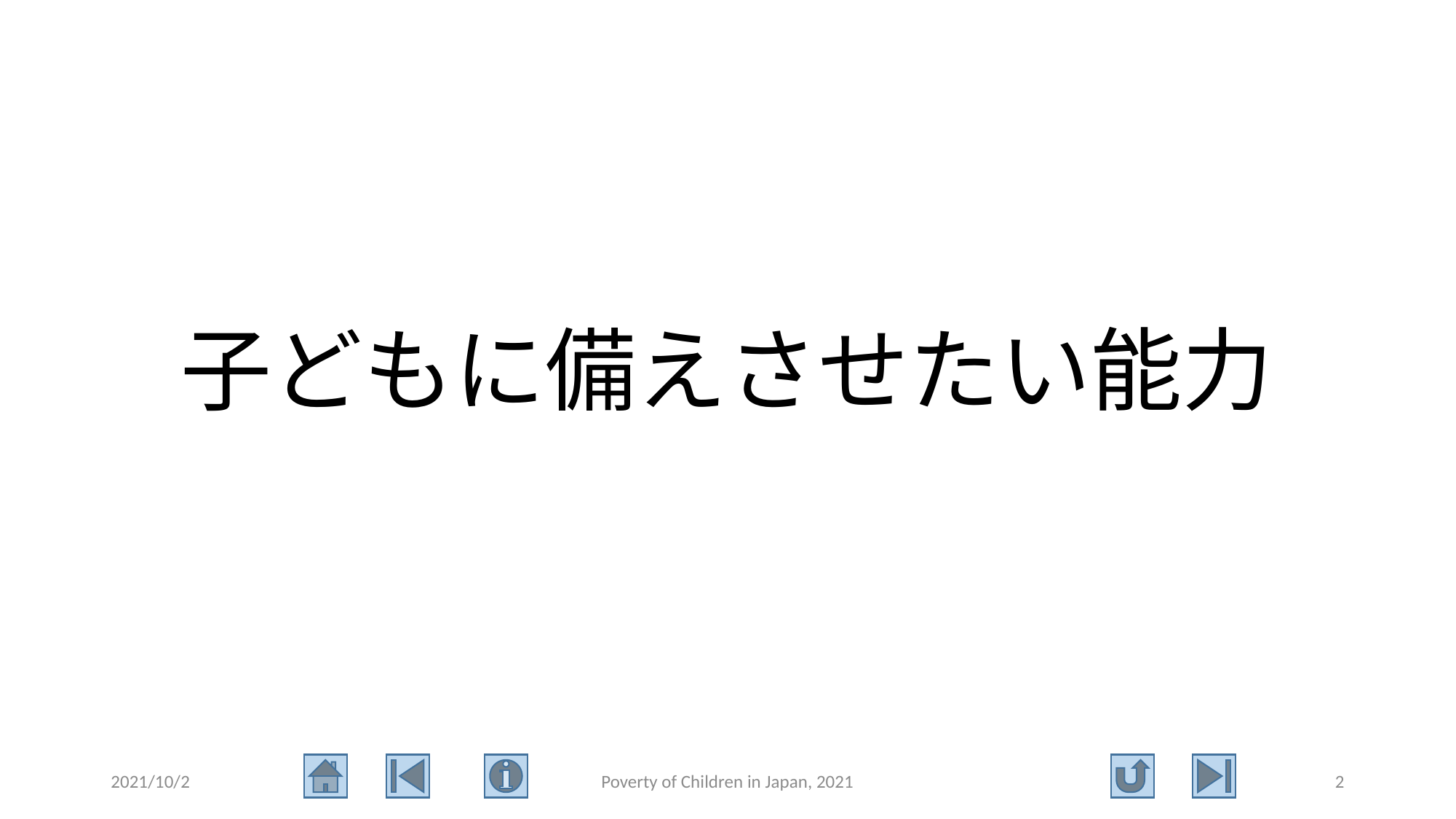

# 子どもに備えさせたい能力

2021/10/2
Poverty of Children in Japan, 2021
2